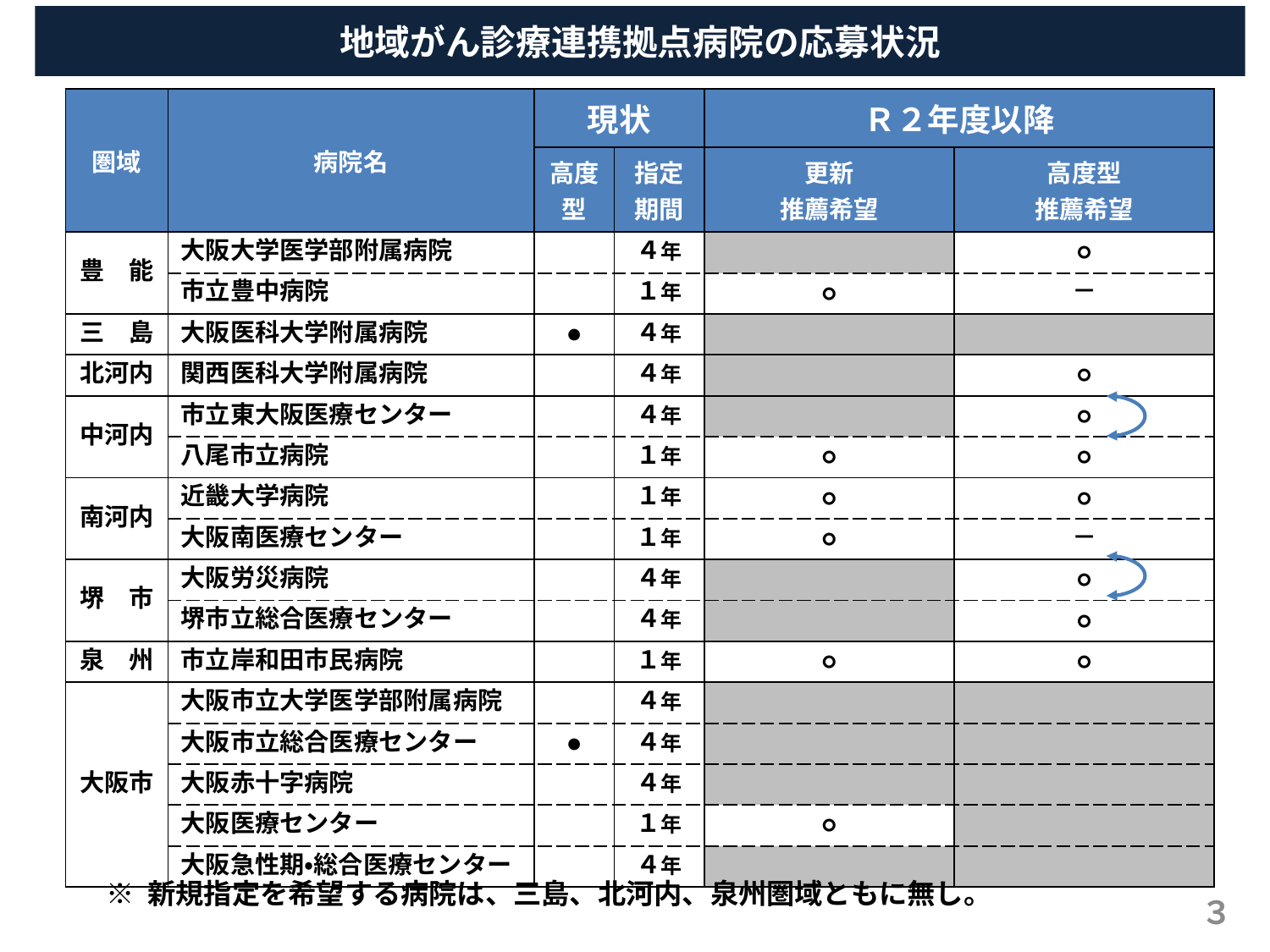

地域がん診療連携拠点病院の応募状況
| 圏域 | 病院名 | 現状 |  | Ｒ２年度以降 |  |
| --- | --- | --- | --- | --- | --- |
|  |  | 高度 型 | 指定 期間 | 更新 推薦希望 | 高度型 推薦希望 |
| 豊　能 | 大阪大学医学部附属病院 |  | ４年 |  | ○ |
|  | 市立豊中病院 |  | １年 | ○ | － |
| 三　島 | 大阪医科大学附属病院 | ● | ４年 |  |  |
| 北河内 | 関西医科大学附属病院 |  | ４年 |  | ○ |
| 中河内 | 市立東大阪医療センター |  | ４年 |  | ○ |
|  | 八尾市立病院 |  | １年 | ○ | ○ |
| 南河内 | 近畿大学病院 |  | １年 | ○ | ○ |
|  | 大阪南医療センター |  | １年 | ○ | － |
| 堺　市 | 大阪労災病院 |  | ４年 |  | ○ |
|  | 堺市立総合医療センター |  | ４年 |  | ○ |
| 泉　州 | 市立岸和田市民病院 |  | １年 | ○ | ○ |
| 大阪市 | 大阪市立大学医学部附属病院 |  | ４年 |  |  |
|  | 大阪市立総合医療センター | ● | ４年 |  |  |
|  | 大阪赤十字病院 |  | ４年 |  |  |
|  | 大阪医療センター |  | １年 | ○ |  |
|  | 大阪急性期・総合医療センター |  | ４年 |  |  |

※ 新規指定を希望する病院は、三島、北河内、泉州圏域ともに無し。
３